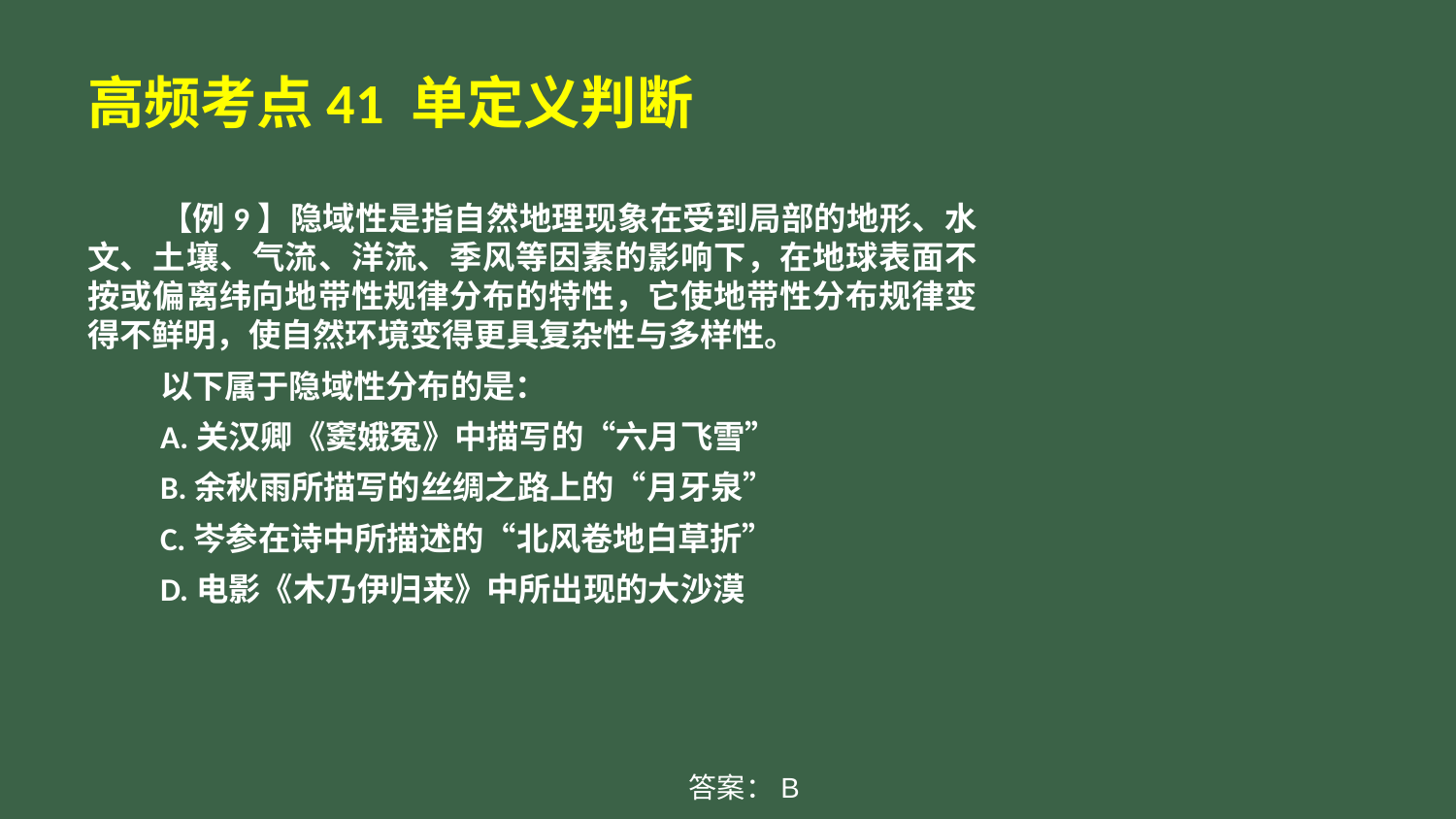

# 高频考点41 单定义判断
【例9】隐域性是指自然地理现象在受到局部的地形、水文、土壤、气流、洋流、季风等因素的影响下，在地球表面不按或偏离纬向地带性规律分布的特性，它使地带性分布规律变得不鲜明，使自然环境变得更具复杂性与多样性。
以下属于隐域性分布的是：
A.关汉卿《窦娥冤》中描写的“六月飞雪”
B.余秋雨所描写的丝绸之路上的“月牙泉”
C.岑参在诗中所描述的“北风卷地白草折”
D.电影《木乃伊归来》中所出现的大沙漠

答案：B